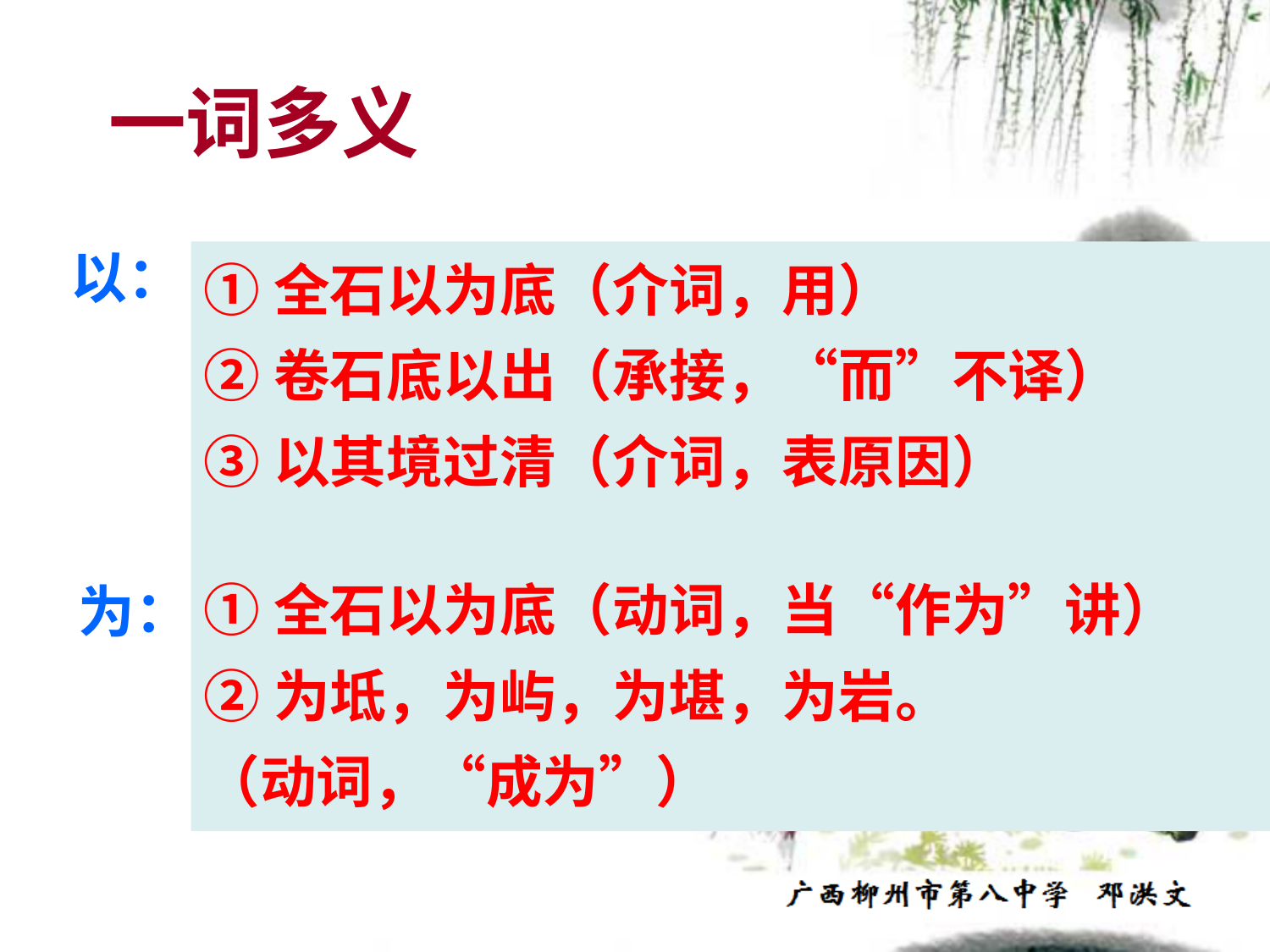

# 一词多义
以：
①全石以为底（介词，用）
②卷石底以出（承接，“而”不译）
③以其境过清（介词，表原因）

①全石以为底（动词，当“作为”讲）
②为坻，为屿，为堪，为岩。
（动词，“成为”）
为：